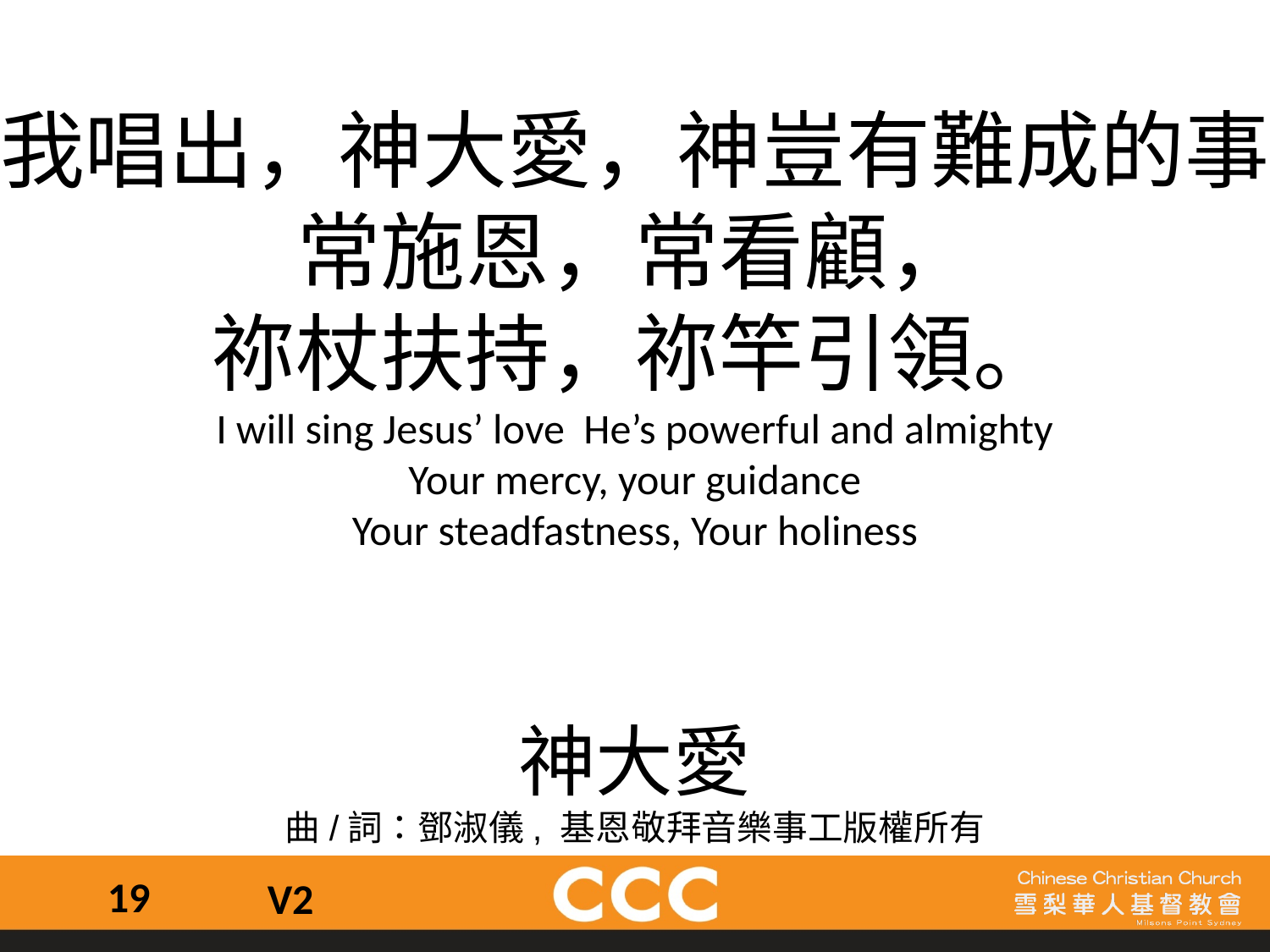

我唱出，神大愛，神豈有難成的事
常施恩，常看顧，
祢杖扶持，祢竿引領。
I will sing Jesus’ love  He’s powerful and almighty
Your mercy, your guidance
Your steadfastness, Your holiness

神大愛
曲/詞：鄧淑儀, 基恩敬拜音樂事工版權所有
19
V2